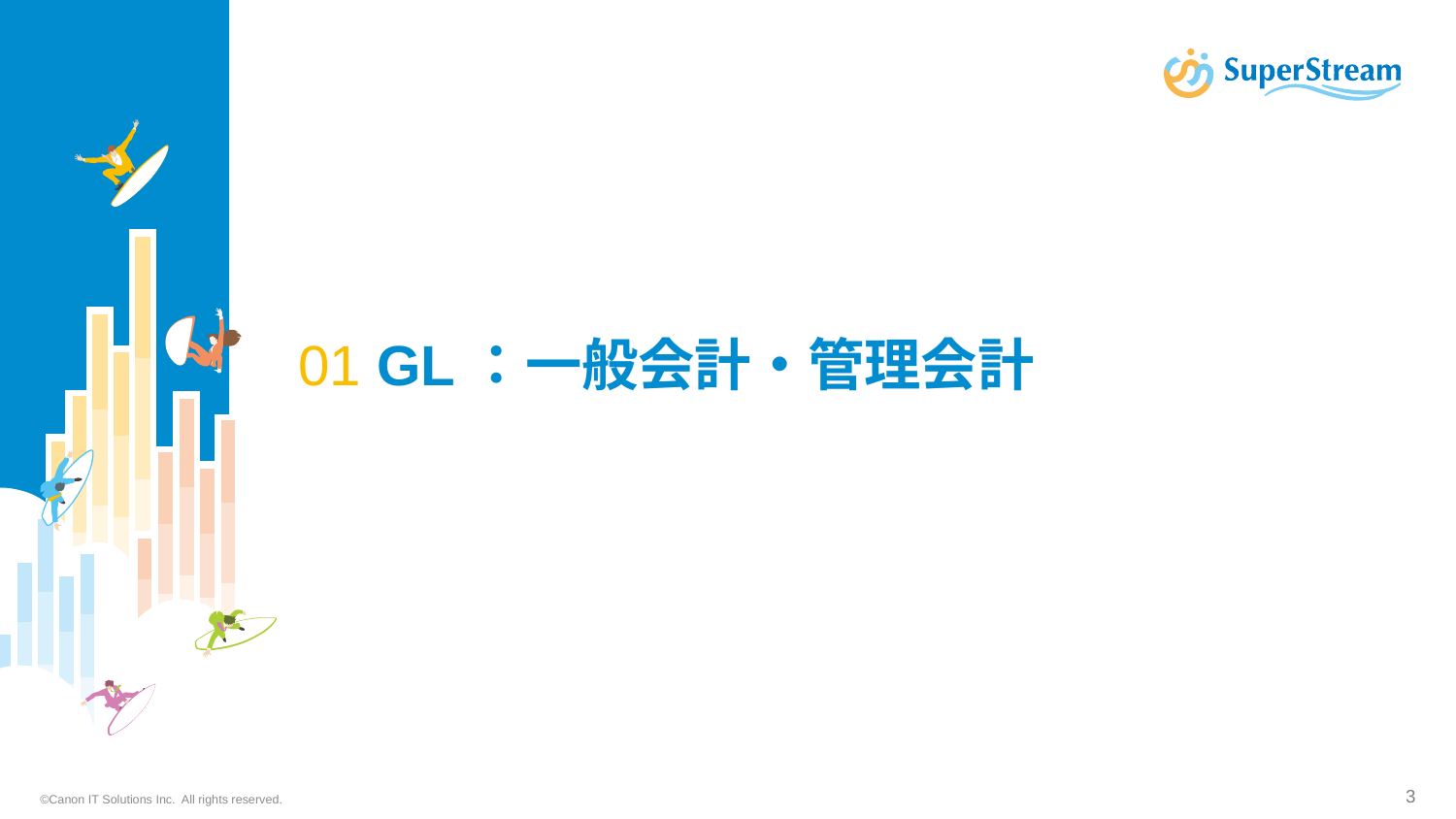

# 01 GL：一般会計・管理会計
©Canon IT Solutions Inc.  All rights reserved.
3